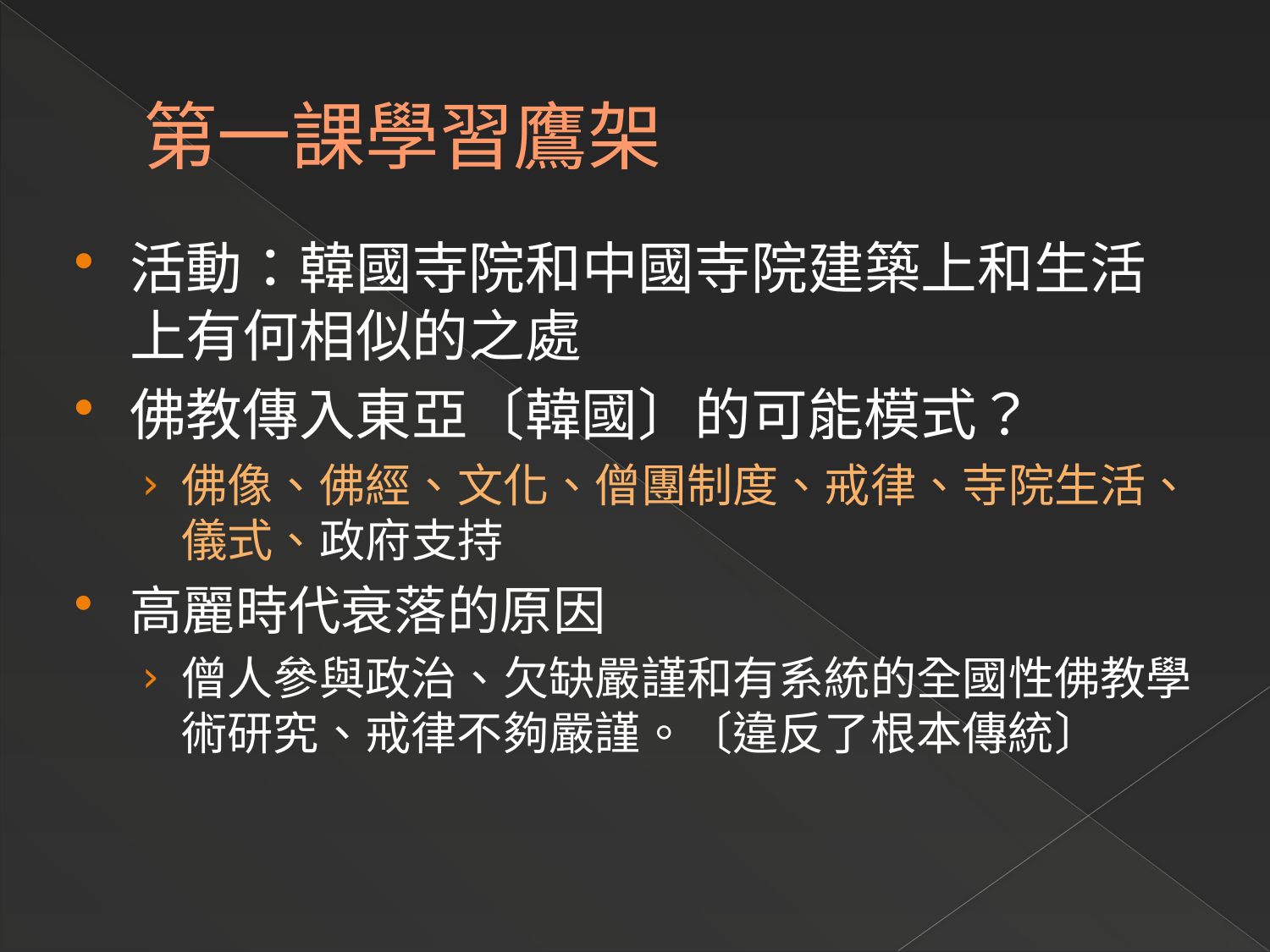

# 第一課學習鷹架
活動：韓國寺院和中國寺院建築上和生活上有何相似的之處
佛教傳入東亞〔韓國〕的可能模式？
佛像、佛經、文化、僧團制度、戒律、寺院生活、儀式、政府支持
高麗時代衰落的原因
僧人參與政治、欠缺嚴謹和有系統的全國性佛教學術研究、戒律不夠嚴謹。〔違反了根本傳統〕